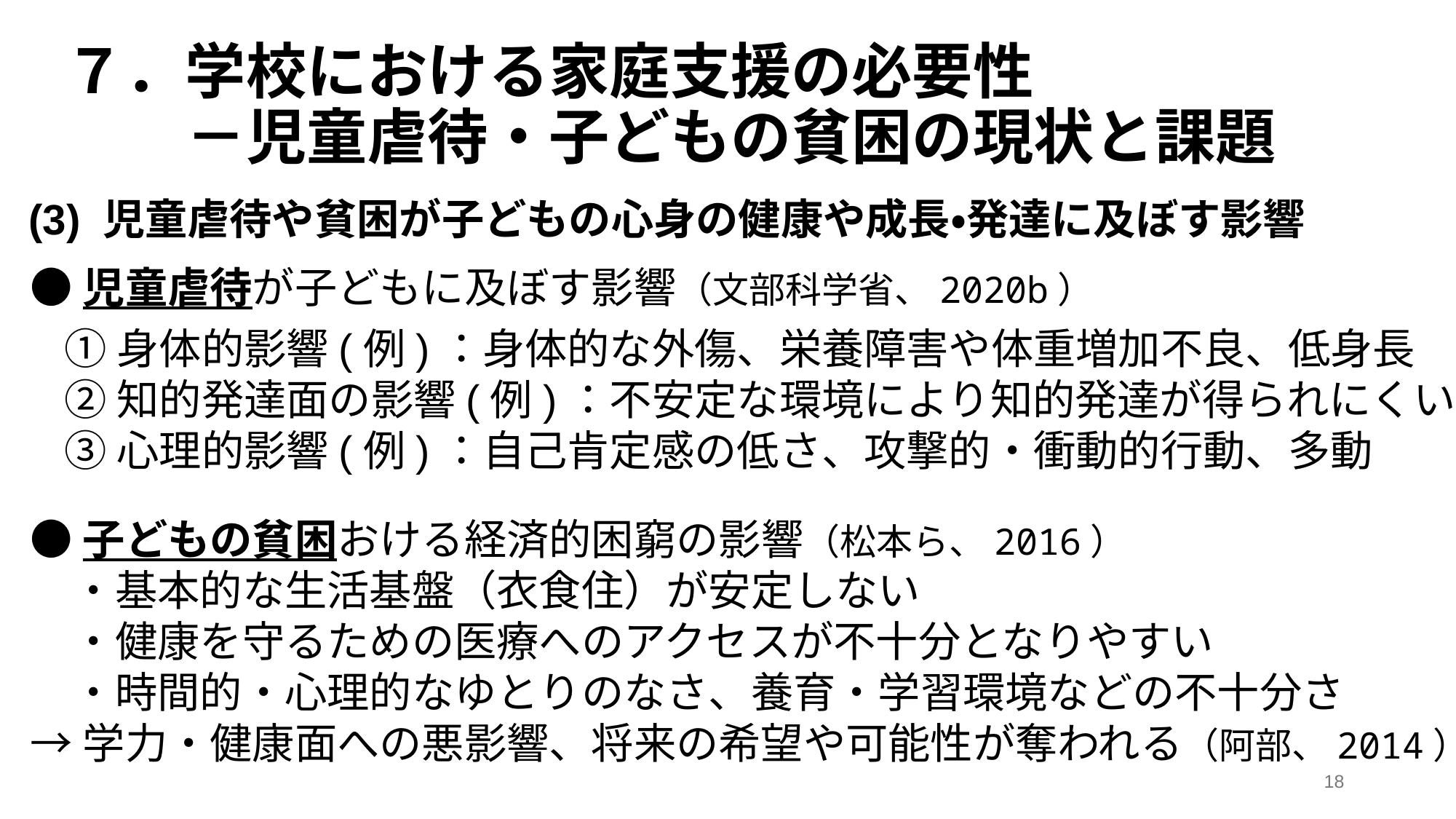

７．学校における家庭支援の必要性
　　－児童虐待・子どもの貧困の現状と課題
# (3) 児童虐待や貧困が子どもの心身の健康や成長・発達に及ぼす影響
●児童虐待が子どもに及ぼす影響（文部科学省、2020b）
①身体的影響(例)：身体的な外傷、栄養障害や体重増加不良、低身長
②知的発達面の影響(例)：不安定な環境により知的発達が得られにくい
③心理的影響(例)：自己肯定感の低さ、攻撃的・衝動的行動、多動
●子どもの貧困おける経済的困窮の影響（松本ら、2016）
　・基本的な生活基盤（衣食住）が安定しない
　・健康を守るための医療へのアクセスが不十分となりやすい
　・時間的・心理的なゆとりのなさ、養育・学習環境などの不十分さ
→学力・健康面への悪影響、将来の希望や可能性が奪われる（阿部、2014）
18